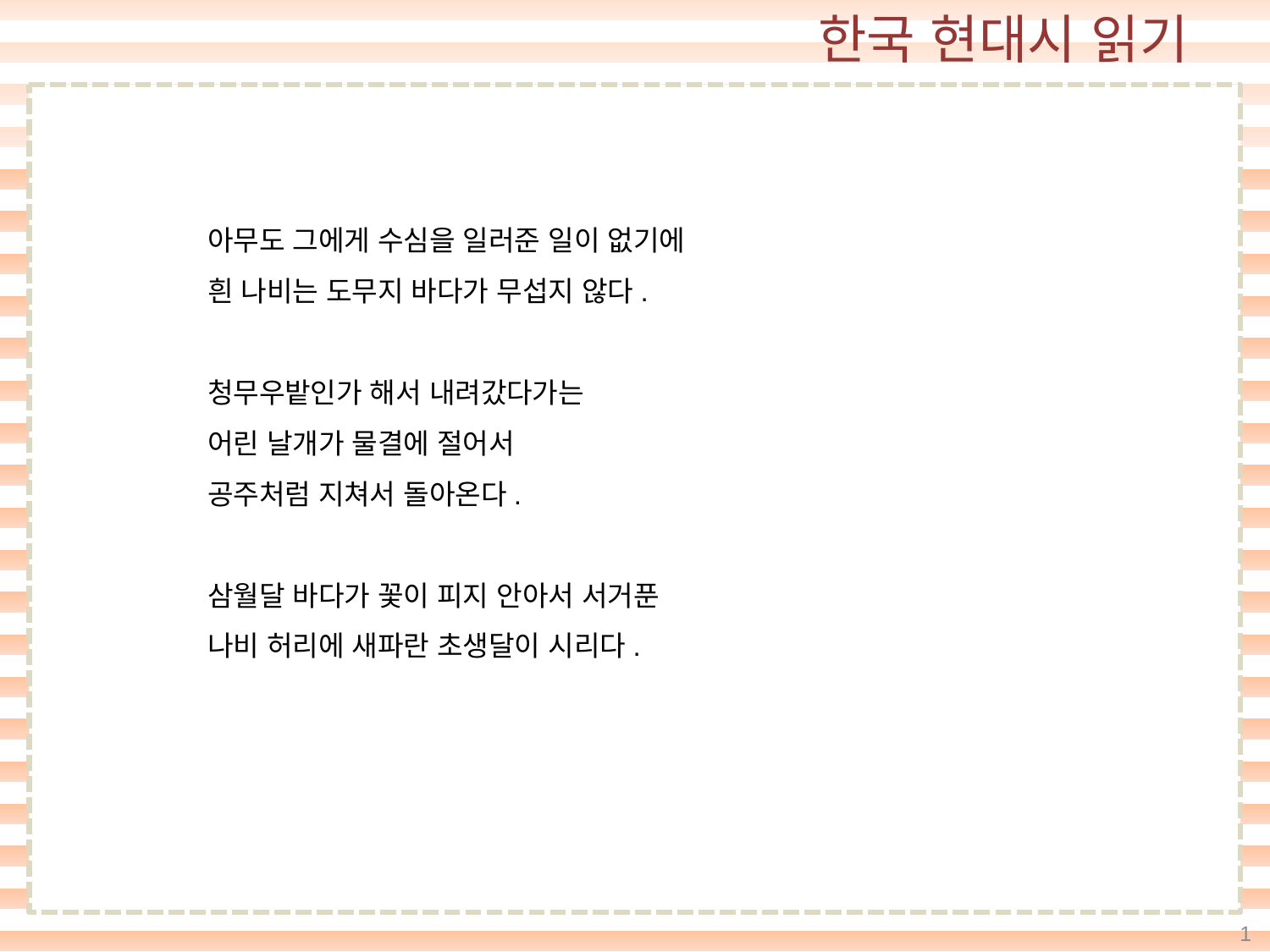

아무도 그에게 수심을 일러준 일이 없기에
흰 나비는 도무지 바다가 무섭지 않다.

청무우밭인가 해서 내려갔다가는
어린 날개가 물결에 절어서
공주처럼 지쳐서 돌아온다.

삼월달 바다가 꽃이 피지 안아서 서거푼
나비 허리에 새파란 초생달이 시리다.
1